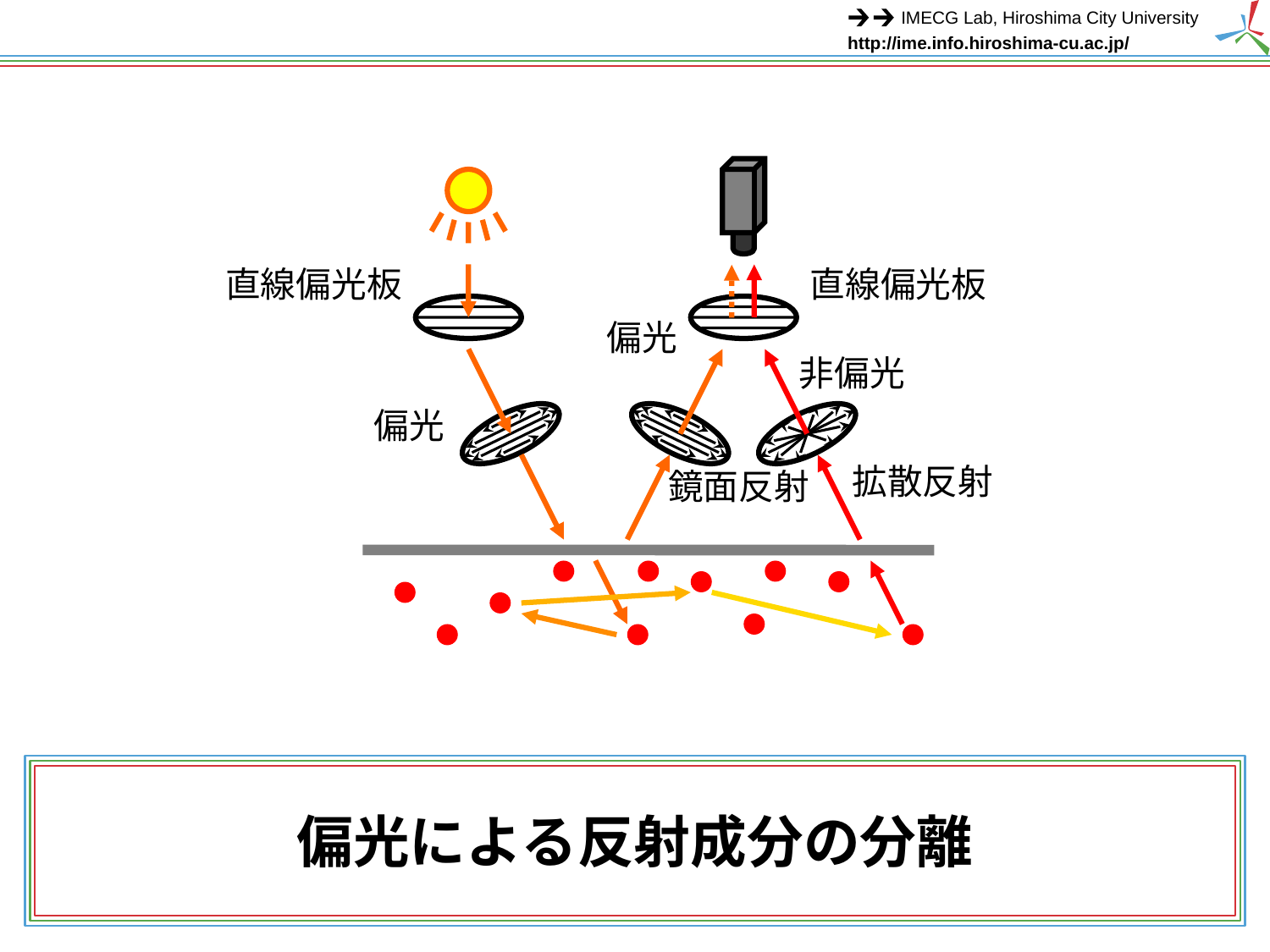

直線偏光板

直線偏光板

偏光

非偏光
偏光

拡散反射
鏡面反射

# 偏光による反射成分の分離